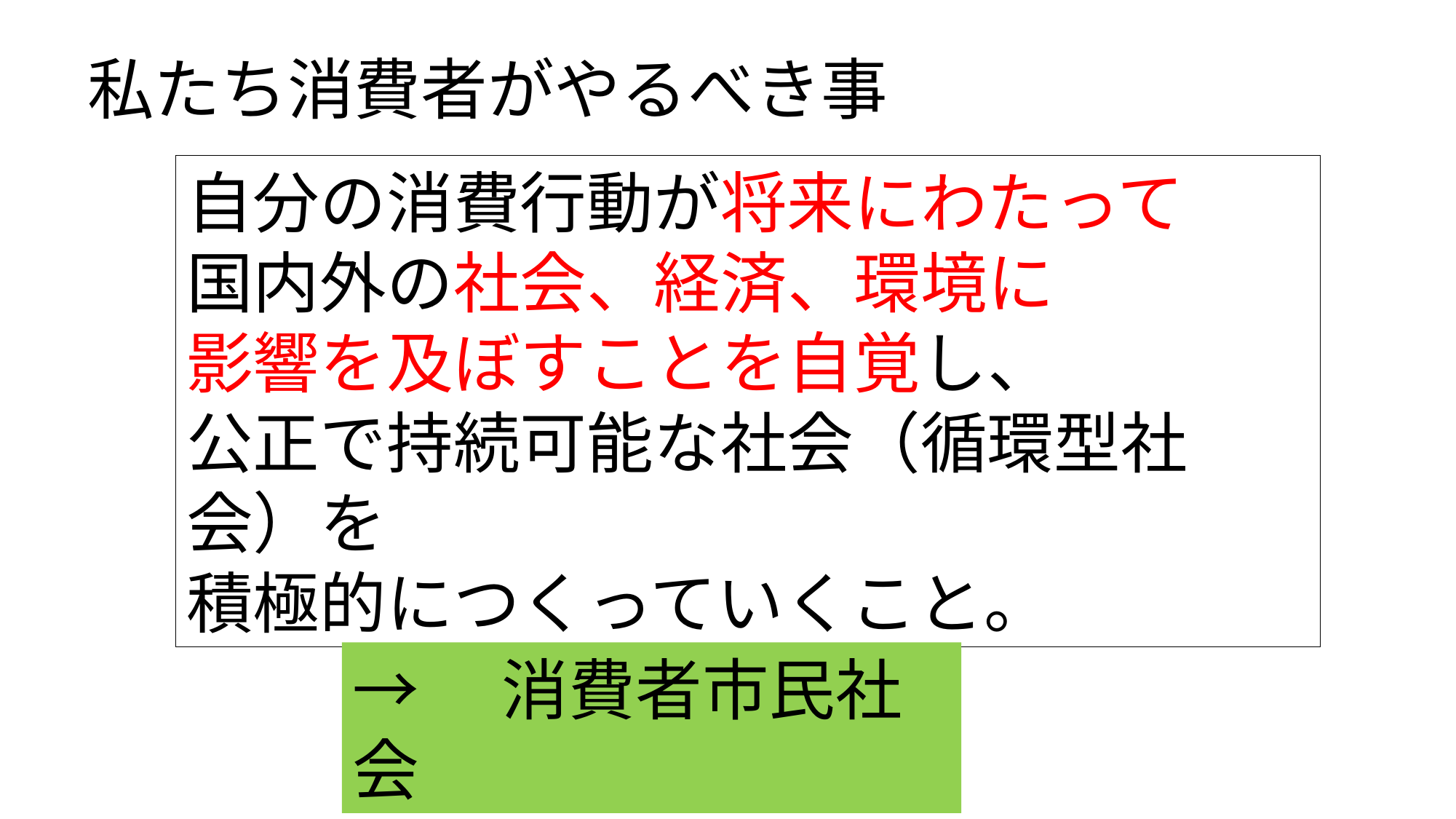

私たち消費者がやるべき事
自分の消費行動が将来にわたって
国内外の社会、経済、環境に
影響を及ぼすことを自覚し、
公正で持続可能な社会（循環型社会）を
積極的につくっていくこと。
→　消費者市民社会